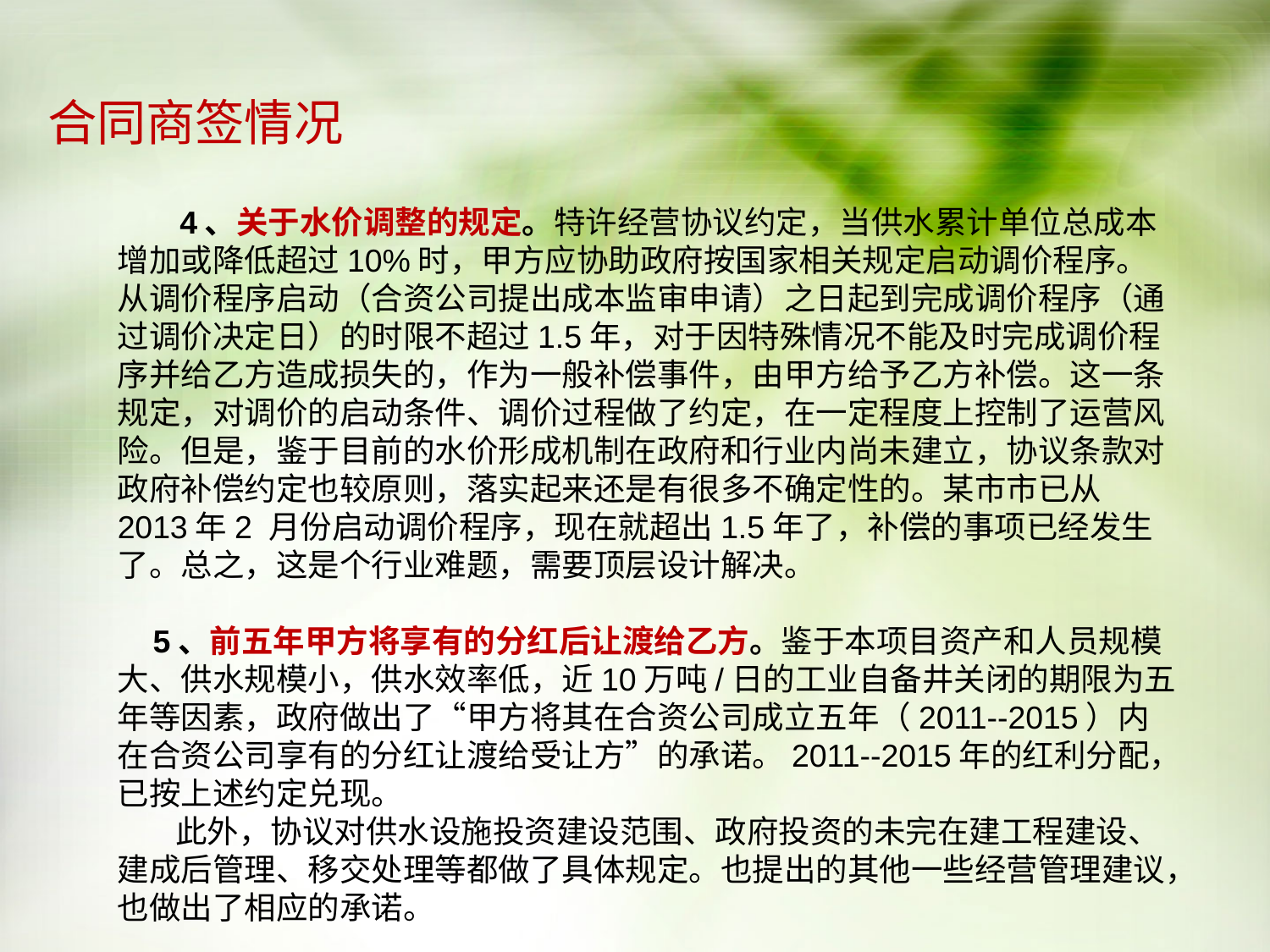

合同商签情况

       4、关于水价调整的规定。特许经营协议约定，当供水累计单位总成本增加或降低超过10%时，甲方应协助政府按国家相关规定启动调价程序。从调价程序启动（合资公司提出成本监审申请）之日起到完成调价程序（通过调价决定日）的时限不超过1.5年，对于因特殊情况不能及时完成调价程序并给乙方造成损失的，作为一般补偿事件，由甲方给予乙方补偿。这一条规定，对调价的启动条件、调价过程做了约定，在一定程度上控制了运营风险。但是，鉴于目前的水价形成机制在政府和行业内尚未建立，协议条款对政府补偿约定也较原则，落实起来还是有很多不确定性的。某市市已从2013年2 月份启动调价程序，现在就超出1.5年了，补偿的事项已经发生了。总之，这是个行业难题，需要顶层设计解决。

    5、前五年甲方将享有的分红后让渡给乙方。鉴于本项目资产和人员规模大、供水规模小，供水效率低，近10万吨/日的工业自备井关闭的期限为五年等因素，政府做出了“甲方将其在合资公司成立五年（2011--2015）内在合资公司享有的分红让渡给受让方”的承诺。2011--2015年的红利分配，已按上述约定兑现。
       此外，协议对供水设施投资建设范围、政府投资的未完在建工程建设、建成后管理、移交处理等都做了具体规定。也提出的其他一些经营管理建议，也做出了相应的承诺。